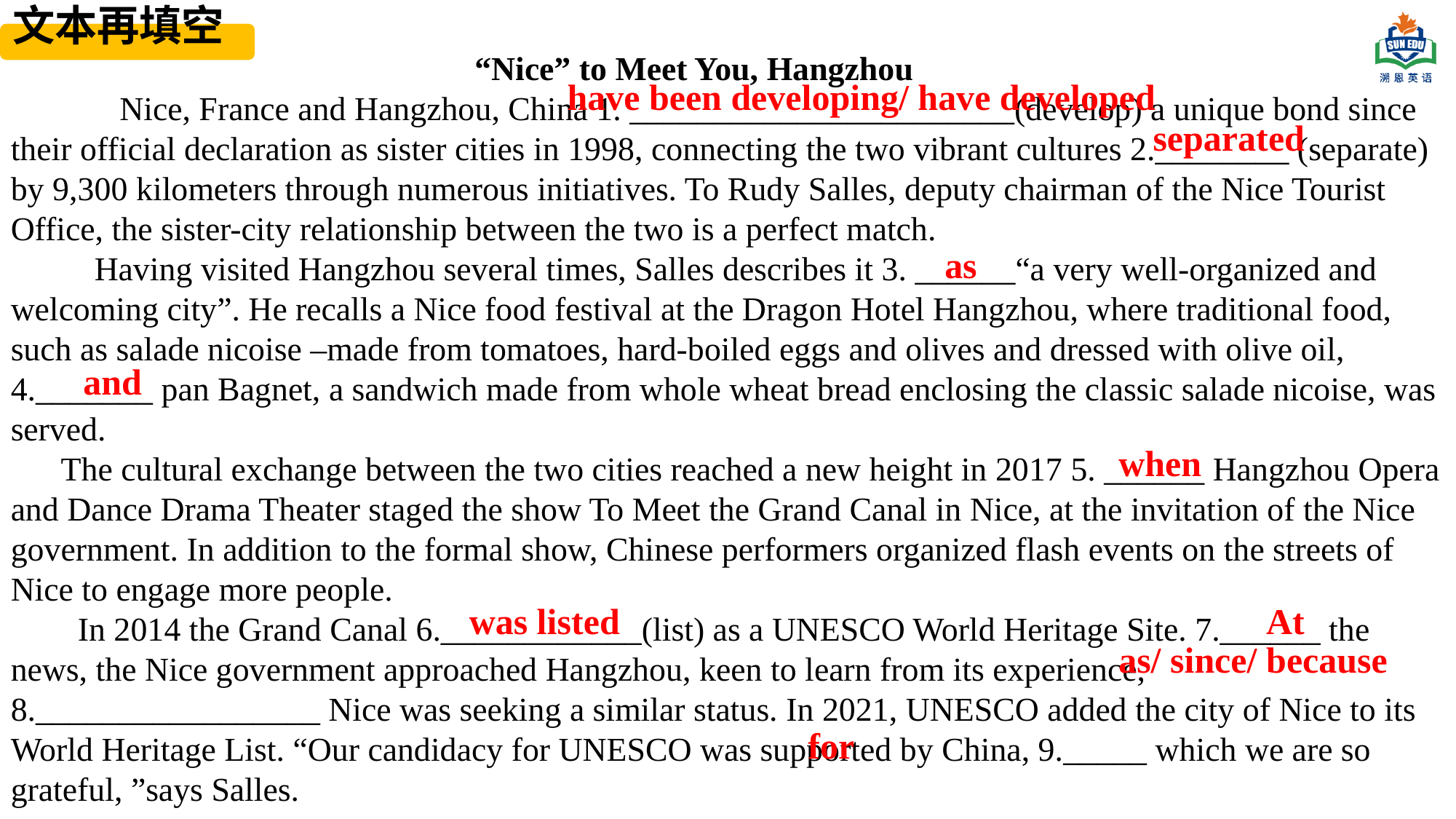

文本再填空
                                                  “Nice” to Meet You, Hangzhou
             Nice, France and Hangzhou, China 1. _______________________(develop) a unique bond since their official declaration as sister cities in 1998, connecting the two vibrant cultures 2.________ (separate) by 9,300 kilometers through numerous initiatives. To Rudy Salles, deputy chairman of the Nice Tourist Office, the sister-city relationship between the two is a perfect match.
          Having visited Hangzhou several times, Salles describes it 3. ______“a very well-organized and  welcoming city”. He recalls a Nice food festival at the Dragon Hotel Hangzhou, where traditional food, such as salade nicoise –made from tomatoes, hard-boiled eggs and olives and dressed with olive oil, 4._______ pan Bagnet, a sandwich made from whole wheat bread enclosing the classic salade nicoise, was served.
      The cultural exchange between the two cities reached a new height in 2017 5. ______ Hangzhou Opera and Dance Drama Theater staged the show To Meet the Grand Canal in Nice, at the invitation of the Nice government. In addition to the formal show, Chinese performers organized flash events on the streets of Nice to engage more people.
        In 2014 the Grand Canal 6.____________(list) as a UNESCO World Heritage Site. 7.______ the news, the Nice government approached Hangzhou, keen to learn from its experience, 8._________________ Nice was seeking a similar status. In 2021, UNESCO added the city of Nice to its World Heritage List. “Our candidacy for UNESCO was supported by China, 9._____ which we are so grateful, ”says Salles.
have been developing/ have developed
separated
as
and
when
was listed
At
as/ since/ because
for